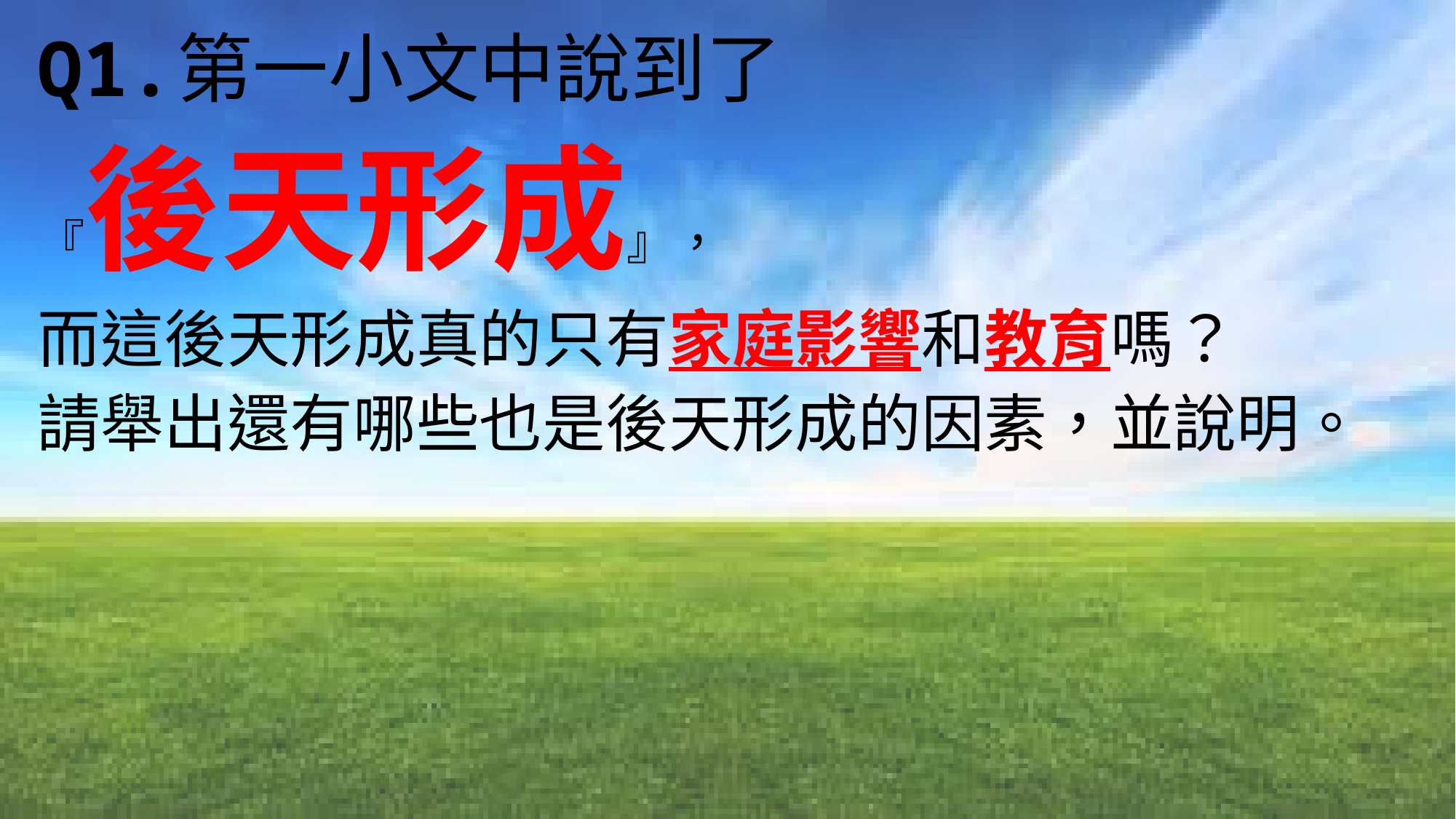

Q1.第一小文中說到了
『後天形成』，
而這後天形成真的只有家庭影響和教育嗎？
請舉出還有哪些也是後天形成的因素，並說明。